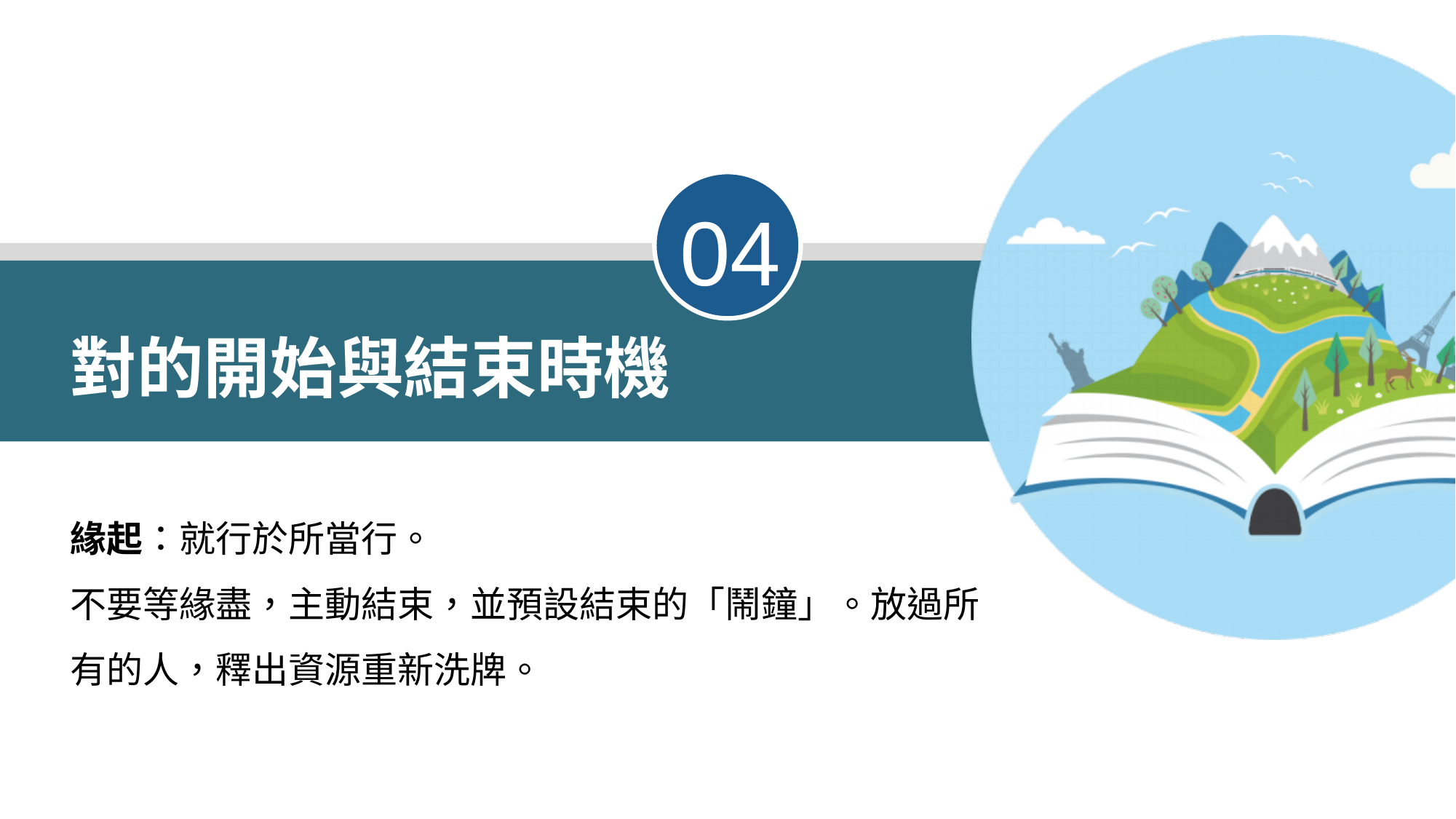

04
# 對的開始與結束時機
緣起：就行於所當行。
不要等緣盡，主動結束，並預設結束的「鬧鐘」。放過所有的人，釋出資源重新洗牌。